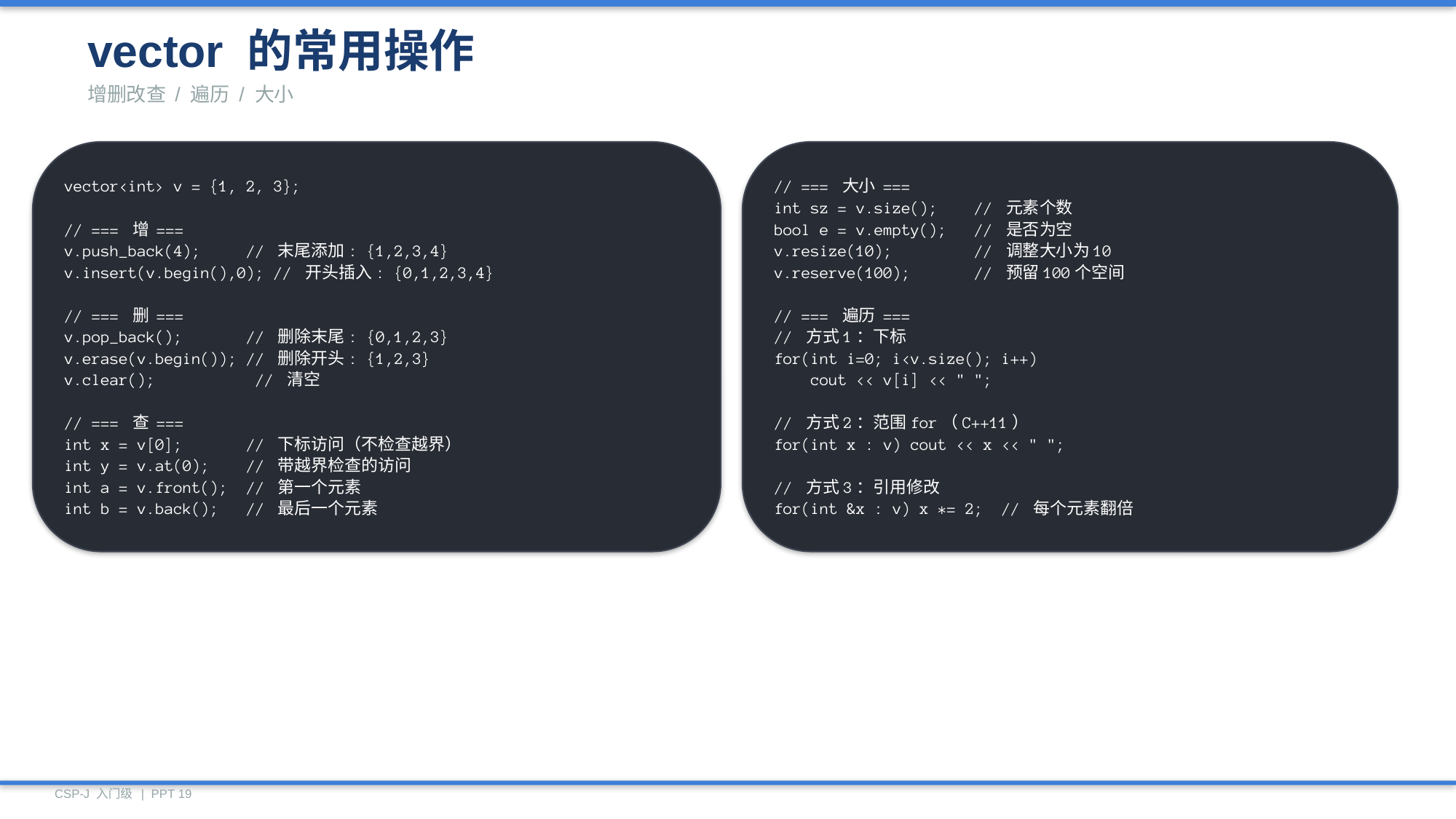

vector 的常用操作
增删改查 / 遍历 / 大小
vector<int> v = {1, 2, 3};

// === 增 ===
v.push_back(4);     // 末尾添加: {1,2,3,4}
v.insert(v.begin(),0); // 开头插入: {0,1,2,3,4}

// === 删 ===
v.pop_back();       // 删除末尾: {0,1,2,3}
v.erase(v.begin()); // 删除开头: {1,2,3}
v.clear();           // 清空

// === 查 ===
int x = v[0];       // 下标访问（不检查越界）
int y = v.at(0);    // 带越界检查的访问
int a = v.front();  // 第一个元素
int b = v.back();   // 最后一个元素
// === 大小 ===
int sz = v.size();    // 元素个数
bool e = v.empty();   // 是否为空
v.resize(10);         // 调整大小为10
v.reserve(100);       // 预留100个空间

// === 遍历 ===
// 方式1：下标
for(int i=0; i<v.size(); i++)
    cout << v[i] << " ";

// 方式2：范围for（C++11）
for(int x : v) cout << x << " ";

// 方式3：引用修改
for(int &x : v) x *= 2;  // 每个元素翻倍

CSP-J 入门级  |  PPT 19